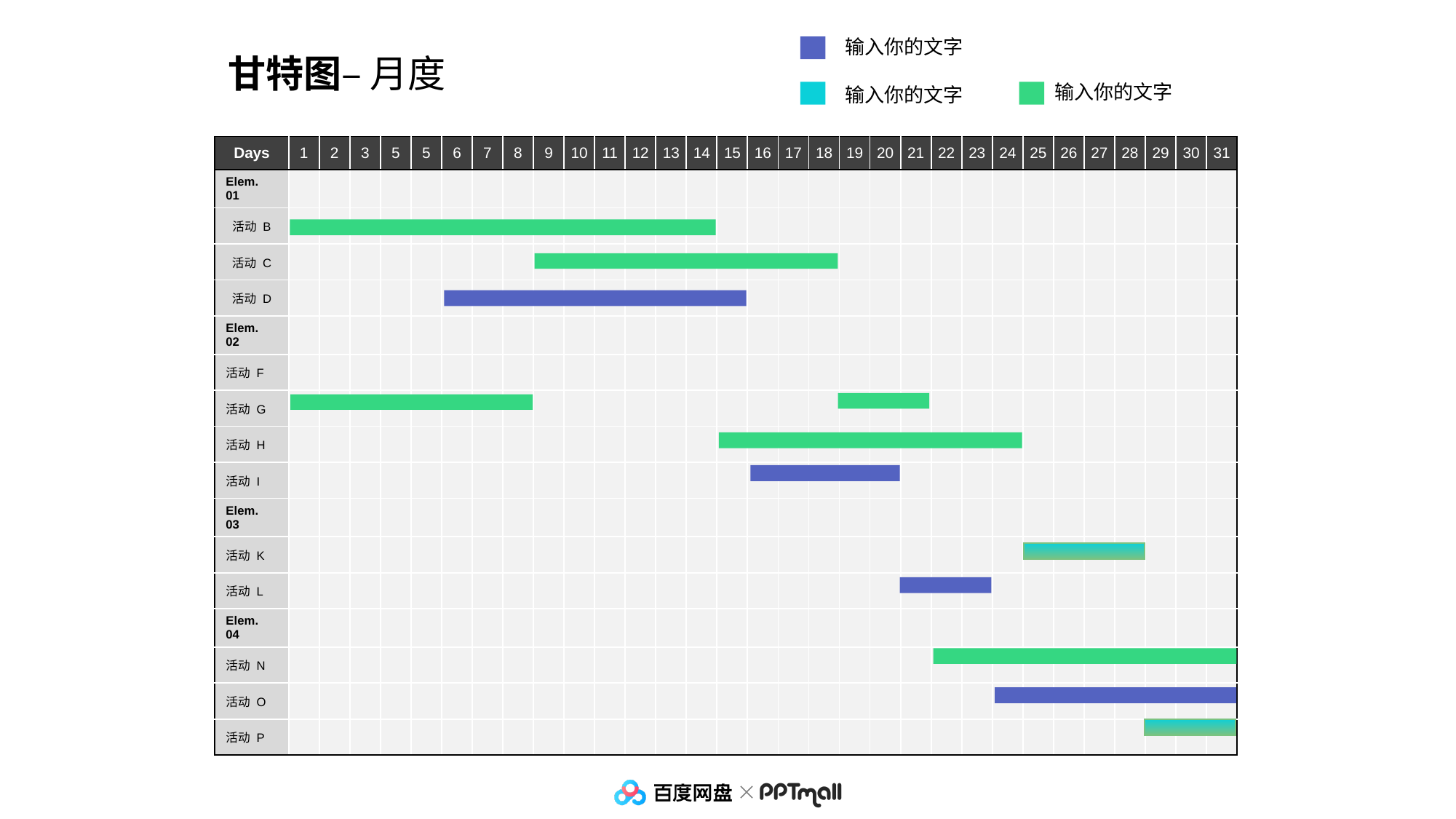

输入你的文字
甘特图– 月度

输入你的文字
输入你的文字

| Days | 1 | 2 | 3 | 5 | 5 | 6 | 7 | 8 | 9 | 10 | 11 | 12 | 13 | 14 | 15 | 16 | 17 | 18 | 19 | 20 | 21 | 22 | 23 | 24 | 25 | 26 | 27 | 28 | 29 | 30 | 31 |
| --- | --- | --- | --- | --- | --- | --- | --- | --- | --- | --- | --- | --- | --- | --- | --- | --- | --- | --- | --- | --- | --- | --- | --- | --- | --- | --- | --- | --- | --- | --- | --- |
| Elem. 01 |  |  |  |  |  |  |  |  |  |  |  |  |  |  |  |  |  |  |  |  |  |  |  |  |  |  |  |  |  |  |  |
| 活动 B |  |  |  |  |  |  |  |  |  |  |  |  |  |  |  |  |  |  |  |  |  |  |  |  |  |  |  |  |  |  |  |
| 活动 C |  |  |  |  |  |  |  |  |  |  |  |  |  |  |  |  |  |  |  |  |  |  |  |  |  |  |  |  |  |  |  |
| 活动 D |  |  |  |  |  |  |  |  |  |  |  |  |  |  |  |  |  |  |  |  |  |  |  |  |  |  |  |  |  |  |  |
| Elem. 02 |  |  |  |  |  |  |  |  |  |  |  |  |  |  |  |  |  |  |  |  |  |  |  |  |  |  |  |  |  |  |  |
| 活动 F |  |  |  |  |  |  |  |  |  |  |  |  |  |  |  |  |  |  |  |  |  |  |  |  |  |  |  |  |  |  |  |
| 活动 G |  |  |  |  |  |  |  |  |  |  |  |  |  |  |  |  |  |  |  |  |  |  |  |  |  |  |  |  |  |  |  |
| 活动 H |  |  |  |  |  |  |  |  |  |  |  |  |  |  |  |  |  |  |  |  |  |  |  |  |  |  |  |  |  |  |  |
| 活动 I |  |  |  |  |  |  |  |  |  |  |  |  |  |  |  |  |  |  |  |  |  |  |  |  |  |  |  |  |  |  |  |
| Elem. 03 |  |  |  |  |  |  |  |  |  |  |  |  |  |  |  |  |  |  |  |  |  |  |  |  |  |  |  |  |  |  |  |
| 活动 K |  |  |  |  |  |  |  |  |  |  |  |  |  |  |  |  |  |  |  |  |  |  |  |  |  |  |  |  |  |  |  |
| 活动 L |  |  |  |  |  |  |  |  |  |  |  |  |  |  |  |  |  |  |  |  |  |  |  |  |  |  |  |  |  |  |  |
| Elem. 04 |  |  |  |  |  |  |  |  |  |  |  |  |  |  |  |  |  |  |  |  |  |  |  |  |  |  |  |  |  |  |  |
| 活动 N |  |  |  |  |  |  |  |  |  |  |  |  |  |  |  |  |  |  |  |  |  |  |  |  |  |  |  |  |  |  |  |
| 活动 O |  |  |  |  |  |  |  |  |  |  |  |  |  |  |  |  |  |  |  |  |  |  |  |  |  |  |  |  |  |  |  |
| 活动 P |  |  |  |  |  |  |  |  |  |  |  |  |  |  |  |  |  |  |  |  |  |  |  |  |  |  |  |  |  |  |  |